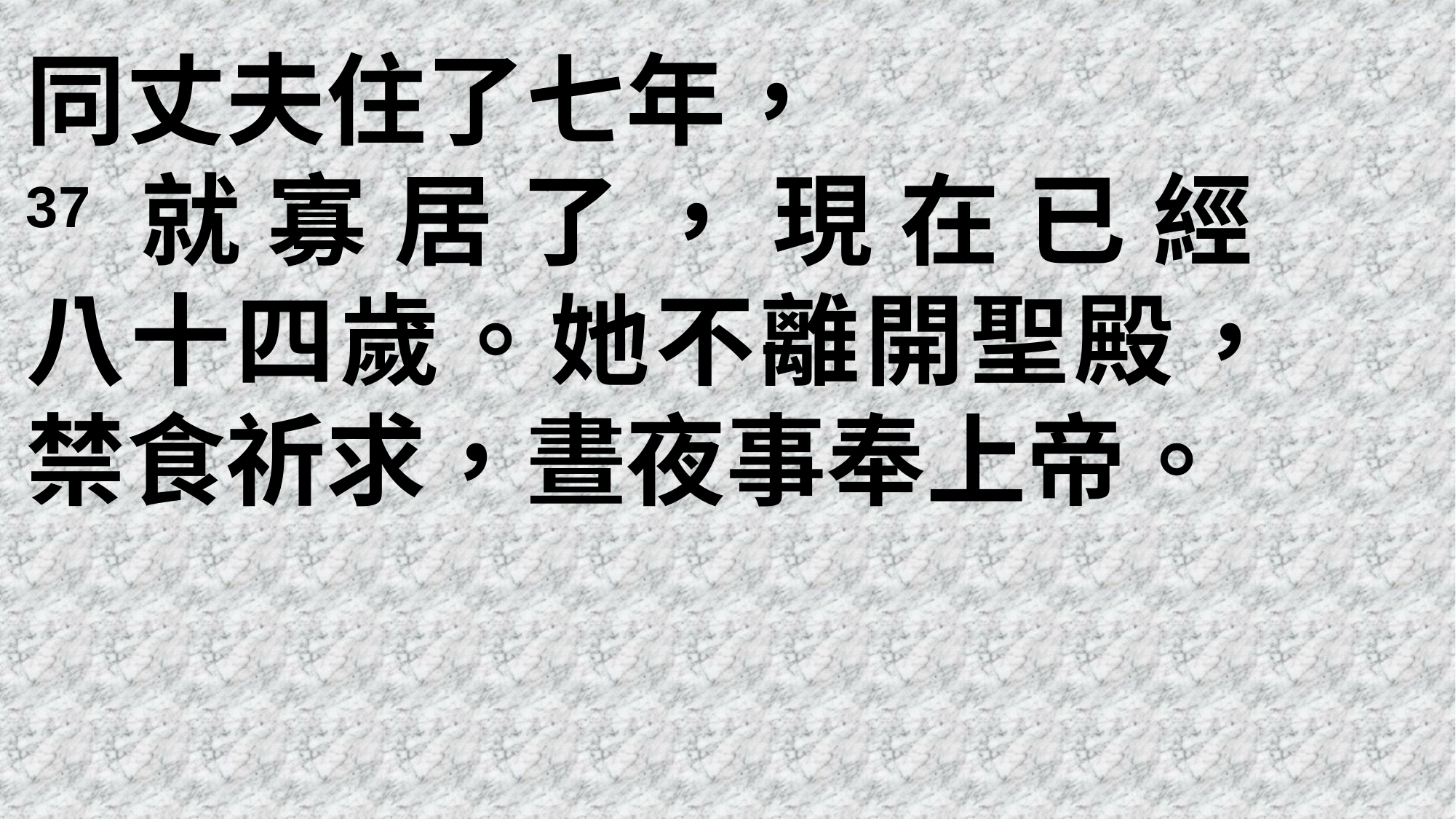

同丈夫住了七年，
37就寡居了，現在已經
八十四歲。她不離開聖殿，禁食祈求，晝夜事奉上帝。